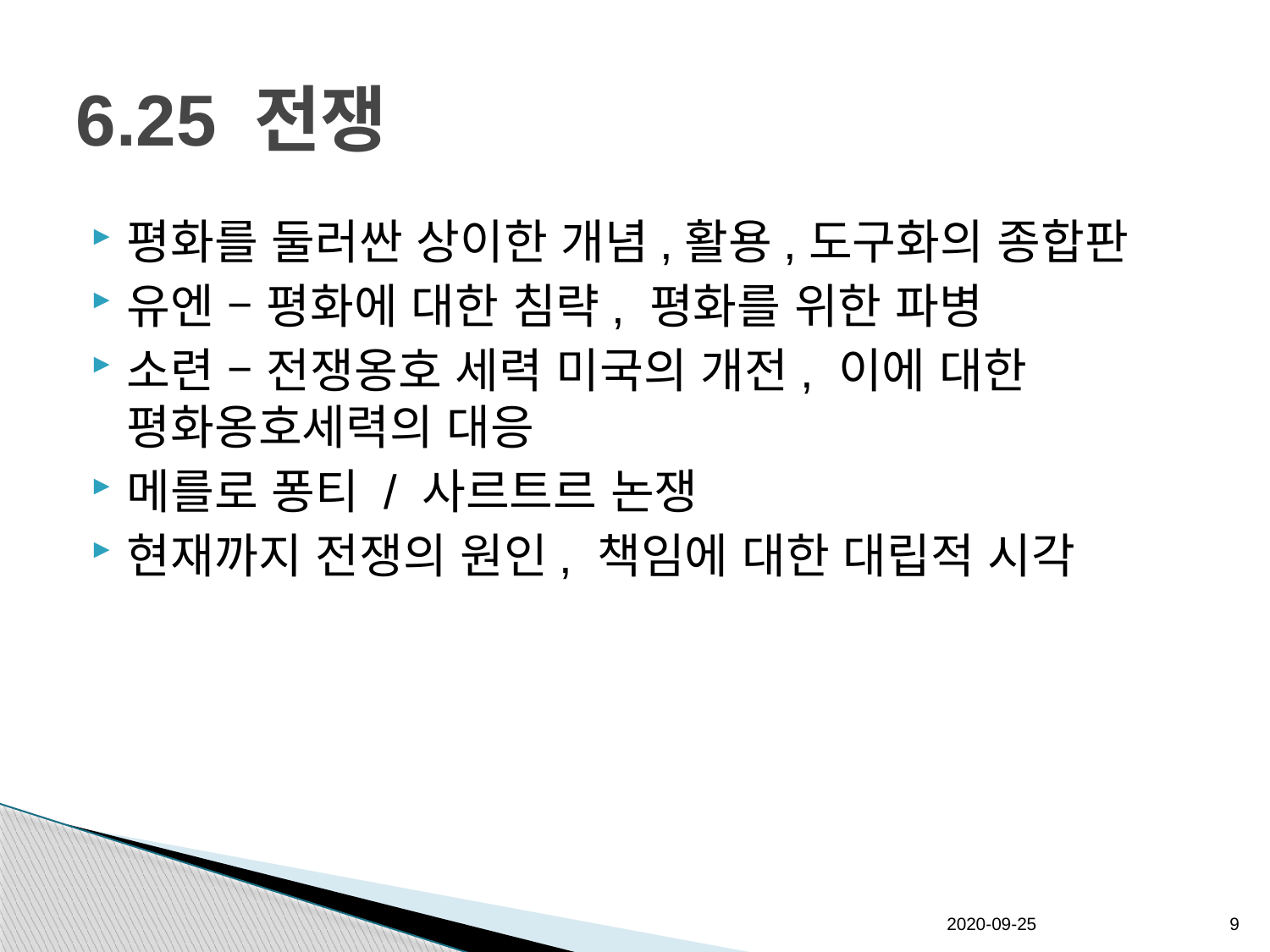

# 6.25 전쟁
평화를 둘러싼 상이한 개념,활용,도구화의 종합판
유엔 – 평화에 대한 침략, 평화를 위한 파병
소련 – 전쟁옹호 세력 미국의 개전, 이에 대한 평화옹호세력의 대응
메를로 퐁티 / 사르트르 논쟁
현재까지 전쟁의 원인, 책임에 대한 대립적 시각
2020-09-25
9